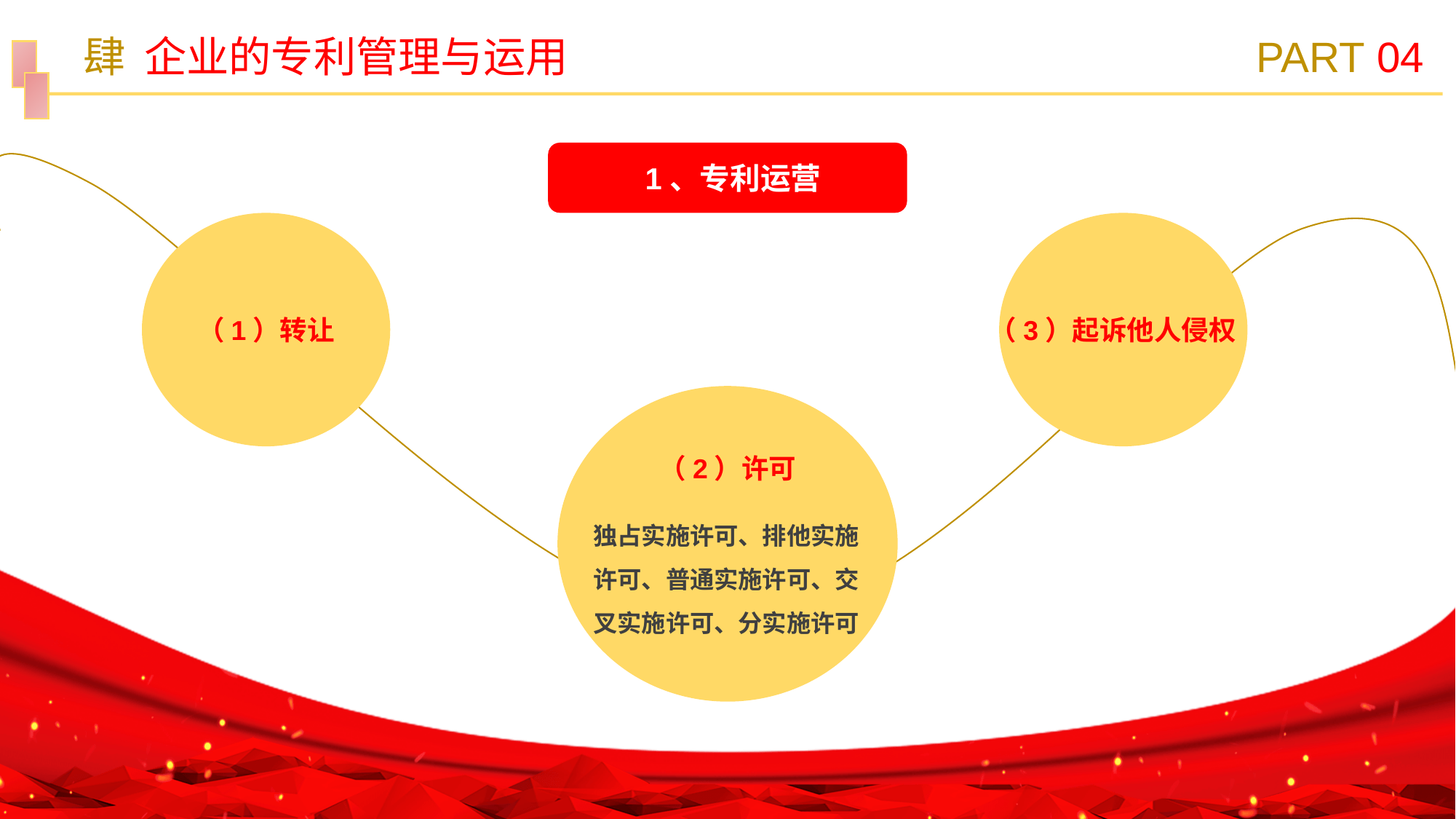

肆  企业的专利管理与运用
PART 04

 1、专利运营

（3）起诉他人侵权

（1）转让

（2）许可
独占实施许可、排他实施许可、普通实施许可、交叉实施许可、分实施许可